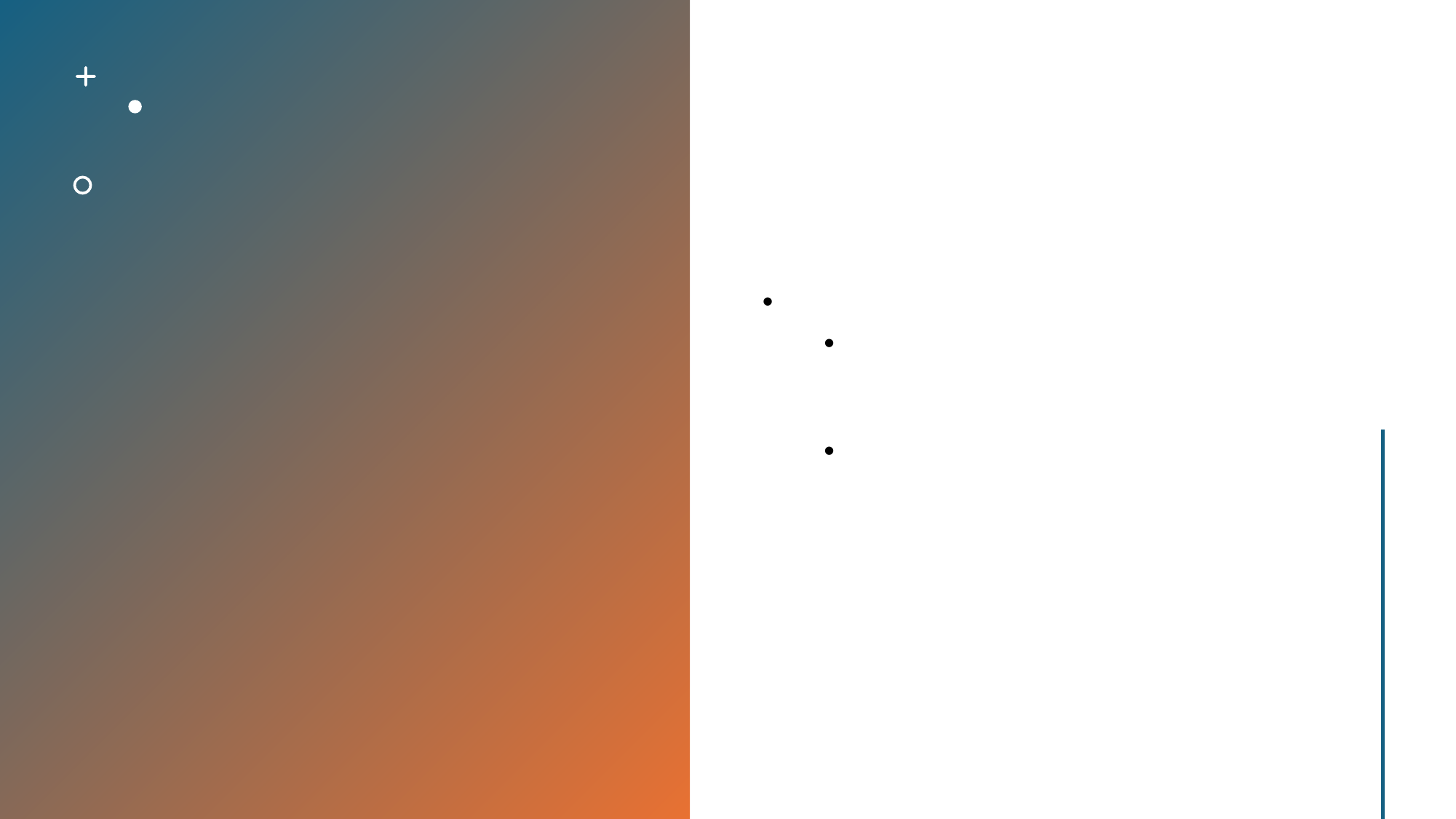

전쟁 후의 일본과 미군 점령
제2차 세계 대전 후, 미군은 일본을 점령하고 민주주의와 시장 경제를 도입했습니다.
이러한 변화는 일본이 국제 사회에서 평화와 협력의 중심으로 발전하는 데 중요한 역할을 했습니다.